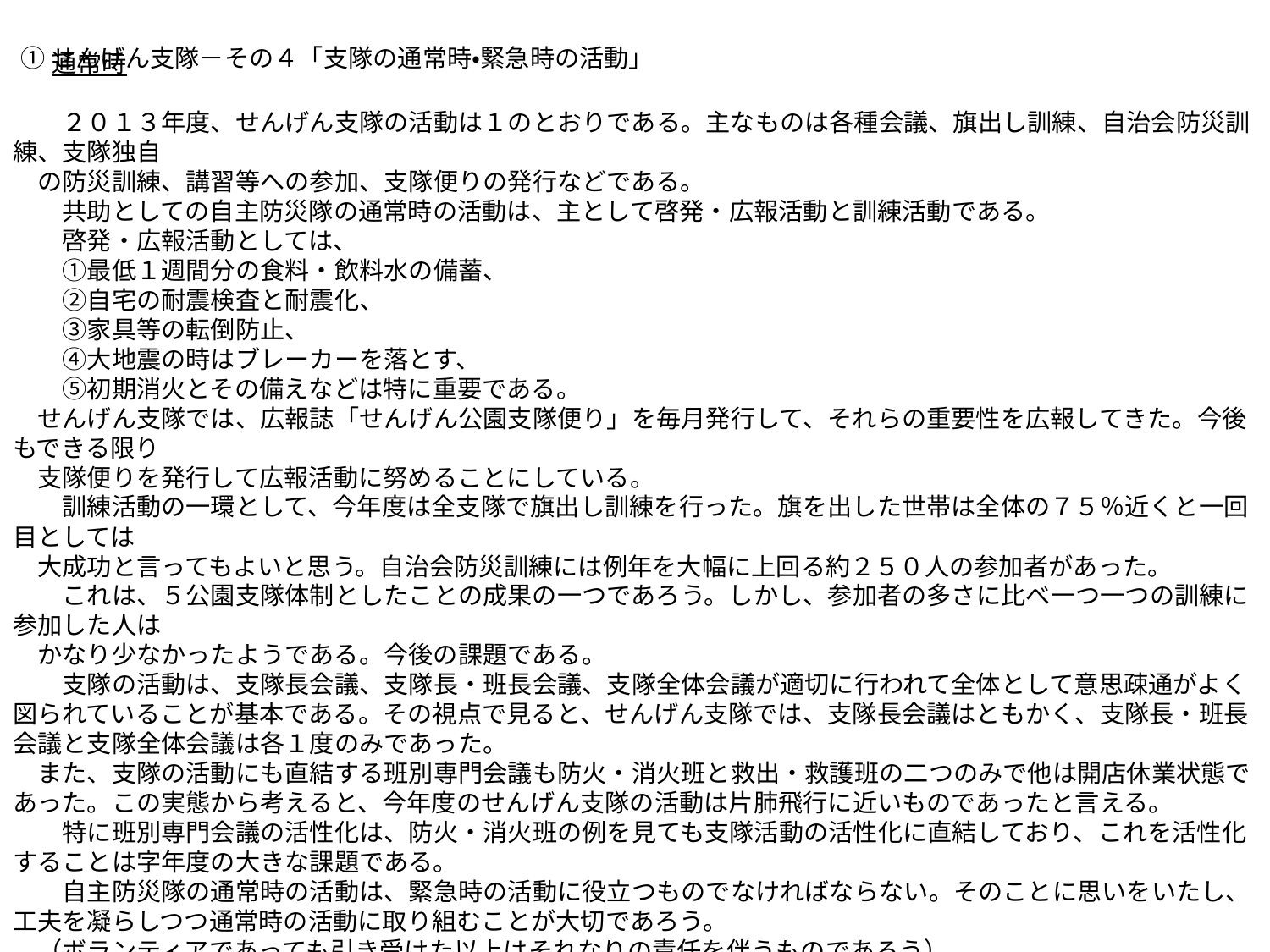

①せんげん支隊－その４「支隊の通常時・緊急時の活動」
　通常時

　　２０１３年度、せんげん支隊の活動は１のとおりである。主なものは各種会議、旗出し訓練、自治会防災訓練、支隊独自
　の防災訓練、講習等への参加、支隊便りの発行などである。
　　共助としての自主防災隊の通常時の活動は、主として啓発・広報活動と訓練活動である。
　　啓発・広報活動としては、
　　①最低１週間分の食料・飲料水の備蓄、
　　②自宅の耐震検査と耐震化、
　　③家具等の転倒防止、
　　④大地震の時はブレーカーを落とす、
　　⑤初期消火とその備えなどは特に重要である。
　せんげん支隊では、広報誌「せんげん公園支隊便り」を毎月発行して、それらの重要性を広報してきた。今後もできる限り
　支隊便りを発行して広報活動に努めることにしている。
　　訓練活動の一環として、今年度は全支隊で旗出し訓練を行った。旗を出した世帯は全体の７５％近くと一回目としては
　大成功と言ってもよいと思う。自治会防災訓練には例年を大幅に上回る約２５０人の参加者があった。
　　これは、５公園支隊体制としたことの成果の一つであろう。しかし、参加者の多さに比べ一つ一つの訓練に参加した人は
　かなり少なかったようである。今後の課題である。
　　支隊の活動は、支隊長会議、支隊長・班長会議、支隊全体会議が適切に行われて全体として意思疎通がよく図られていることが基本である。その視点で見ると、せんげん支隊では、支隊長会議はともかく、支隊長・班長会議と支隊全体会議は各１度のみであった。
　また、支隊の活動にも直結する班別専門会議も防火・消火班と救出・救護班の二つのみで他は開店休業状態であった。この実態から考えると、今年度のせんげん支隊の活動は片肺飛行に近いものであったと言える。
　　特に班別専門会議の活性化は、防火・消火班の例を見ても支隊活動の活性化に直結しており、これを活性化することは字年度の大きな課題である。
　　自主防災隊の通常時の活動は、緊急時の活動に役立つものでなければならない。そのことに思いをいたし、工夫を凝らしつつ通常時の活動に取り組むことが大切であろう。
　（ボランティアであっても引き受けた以上はそれなりの責任を伴うものであろう）